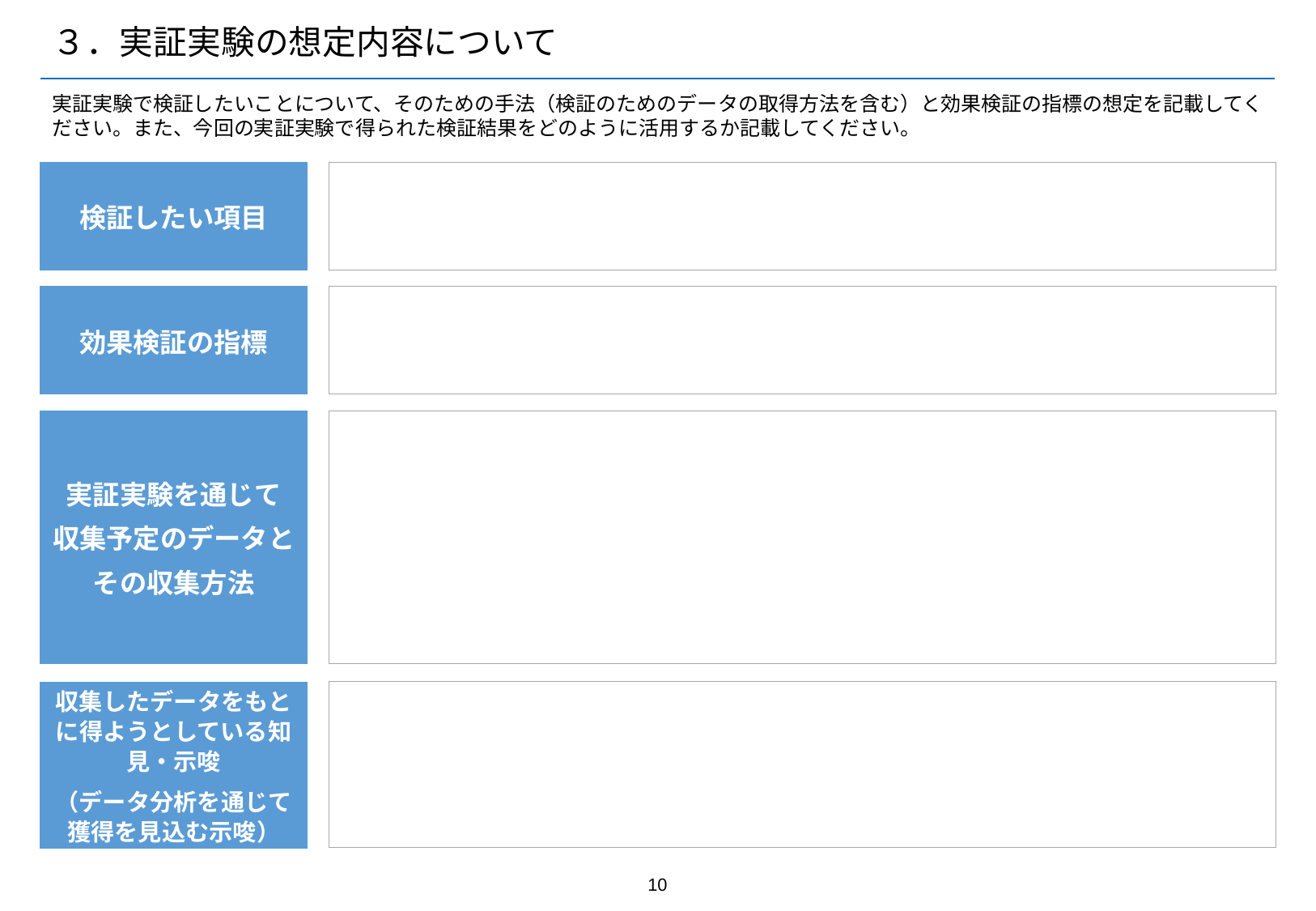

# ３．実証実験の想定内容について
実証実験で検証したいことについて、そのための手法（検証のためのデータの取得方法を含む）と効果検証の指標の想定を記載してください。また、今回の実証実験で得られた検証結果をどのように活用するか記載してください。
検証したい項目

効果検証の指標

実証実験を通じて
収集予定のデータと
その収集方法

収集したデータをもとに得ようとしている知見・示唆
（データ分析を通じて獲得を見込む示唆）